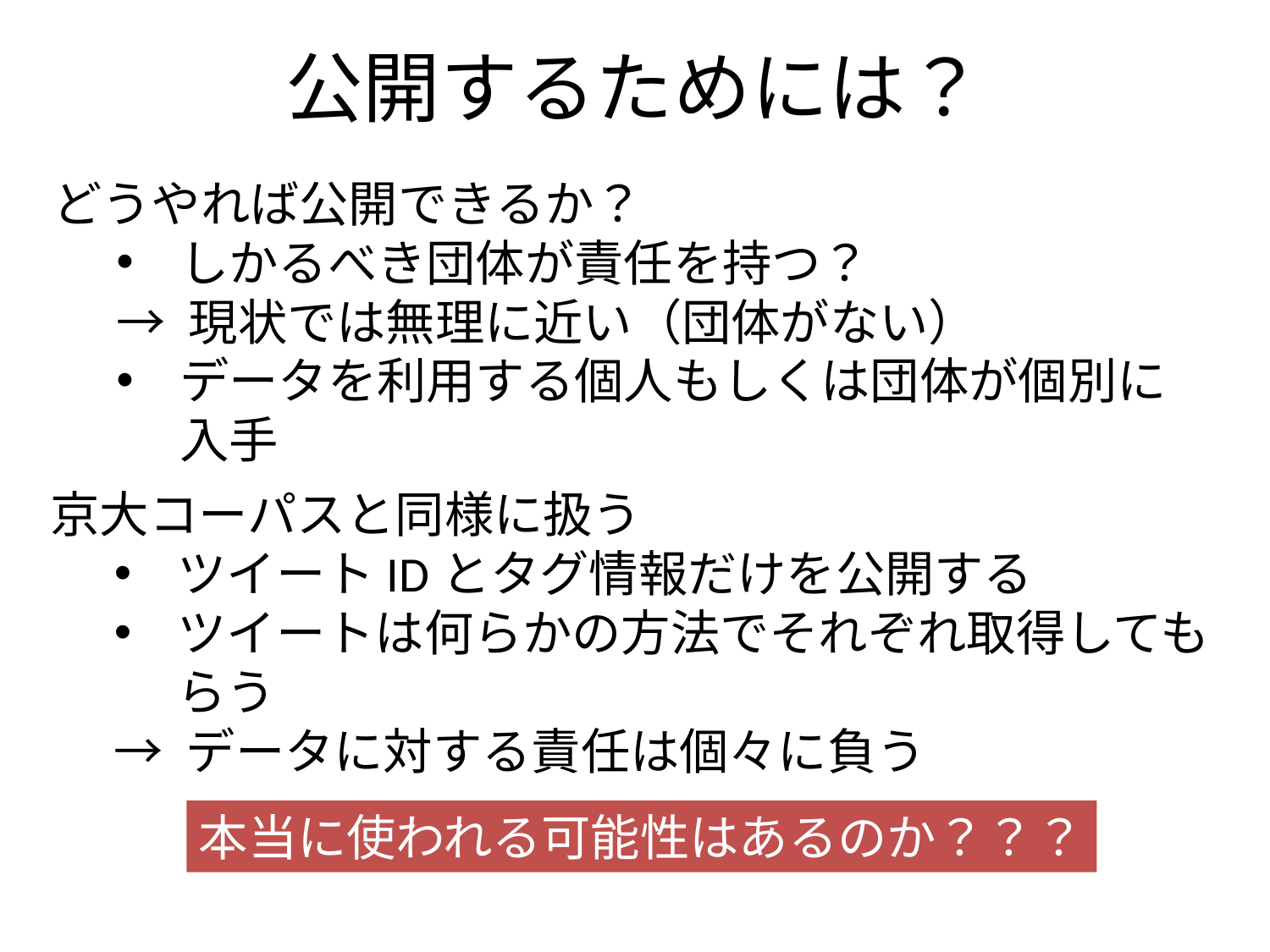

# 公開するためには？
どうやれば公開できるか？
しかるべき団体が責任を持つ？
→ 現状では無理に近い（団体がない）
データを利用する個人もしくは団体が個別に入手
京大コーパスと同様に扱う
ツイートIDとタグ情報だけを公開する
ツイートは何らかの方法でそれぞれ取得してもらう
→ データに対する責任は個々に負う
本当に使われる可能性はあるのか？？？